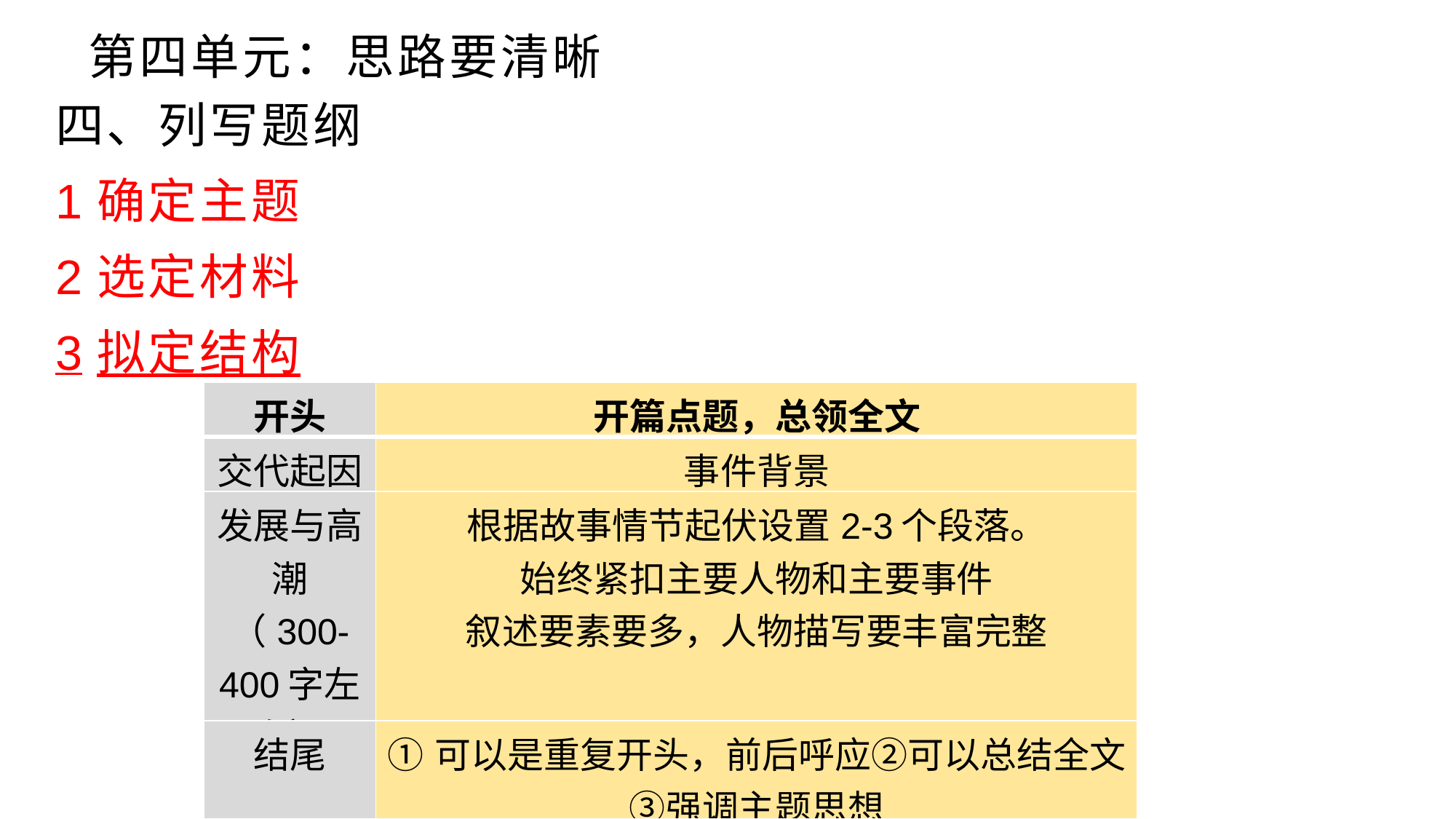

第四单元：思路要清晰
四、列写题纲
1确定主题
2选定材料
3拟定结构

| 开头 | 开篇点题，总领全文 |
| --- | --- |
| 交代起因 | 事件背景 |
| 发展与高潮 （300-400字左右） | 根据故事情节起伏设置2-3个段落。 始终紧扣主要人物和主要事件 叙述要素要多，人物描写要丰富完整 |
| 结尾 | ①可以是重复开头，前后呼应②可以总结全文③强调主题思想 |